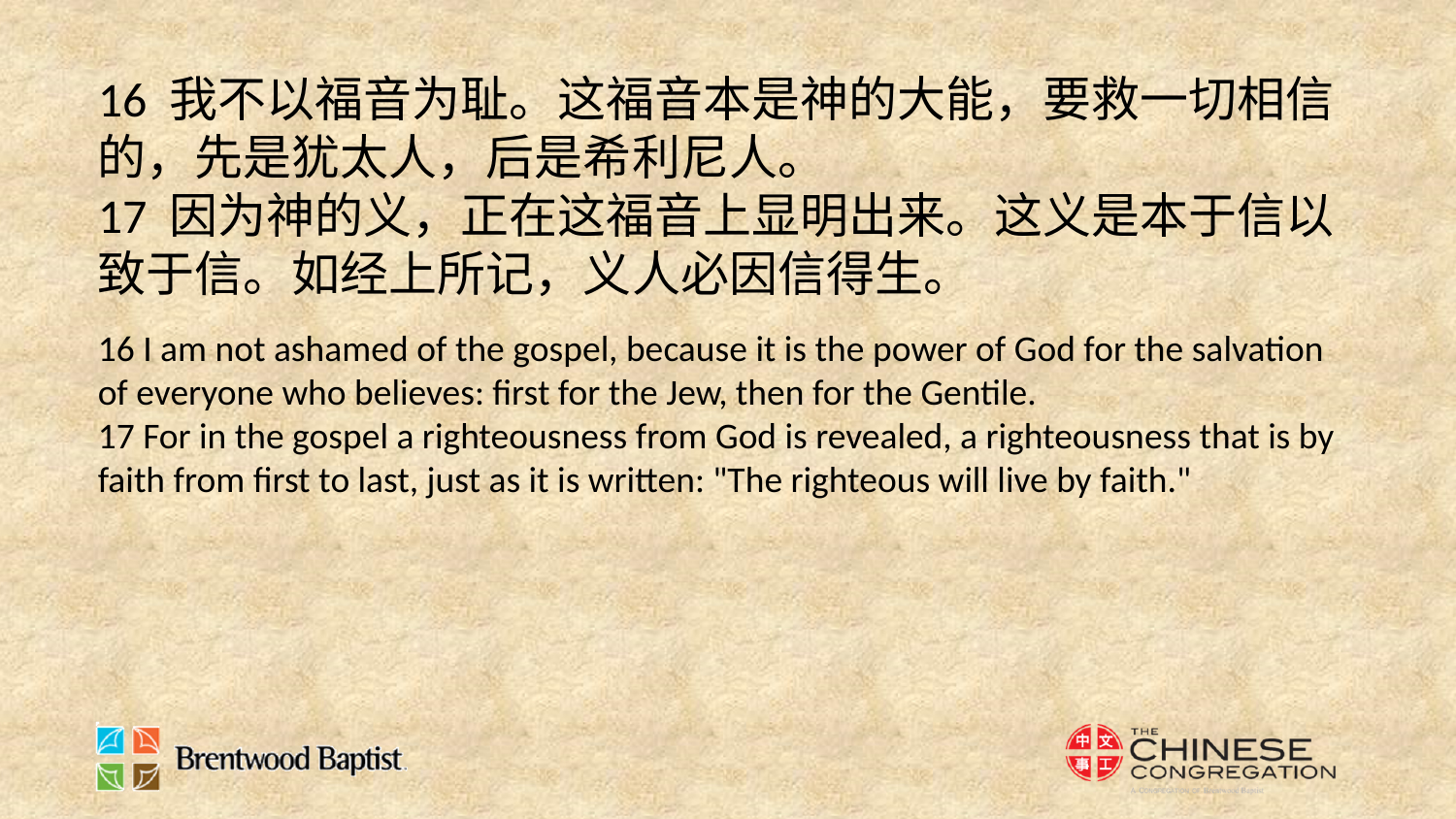

16 我不以福音为耻。这福音本是神的大能，要救一切相信的，先是犹太人，后是希利尼人。
17 因为神的义，正在这福音上显明出来。这义是本于信以致于信。如经上所记，义人必因信得生。

16 I am not ashamed of the gospel, because it is the power of God for the salvation of everyone who believes: first for the Jew, then for the Gentile.
17 For in the gospel a righteousness from God is revealed, a righteousness that is by faith from first to last, just as it is written: "The righteous will live by faith."